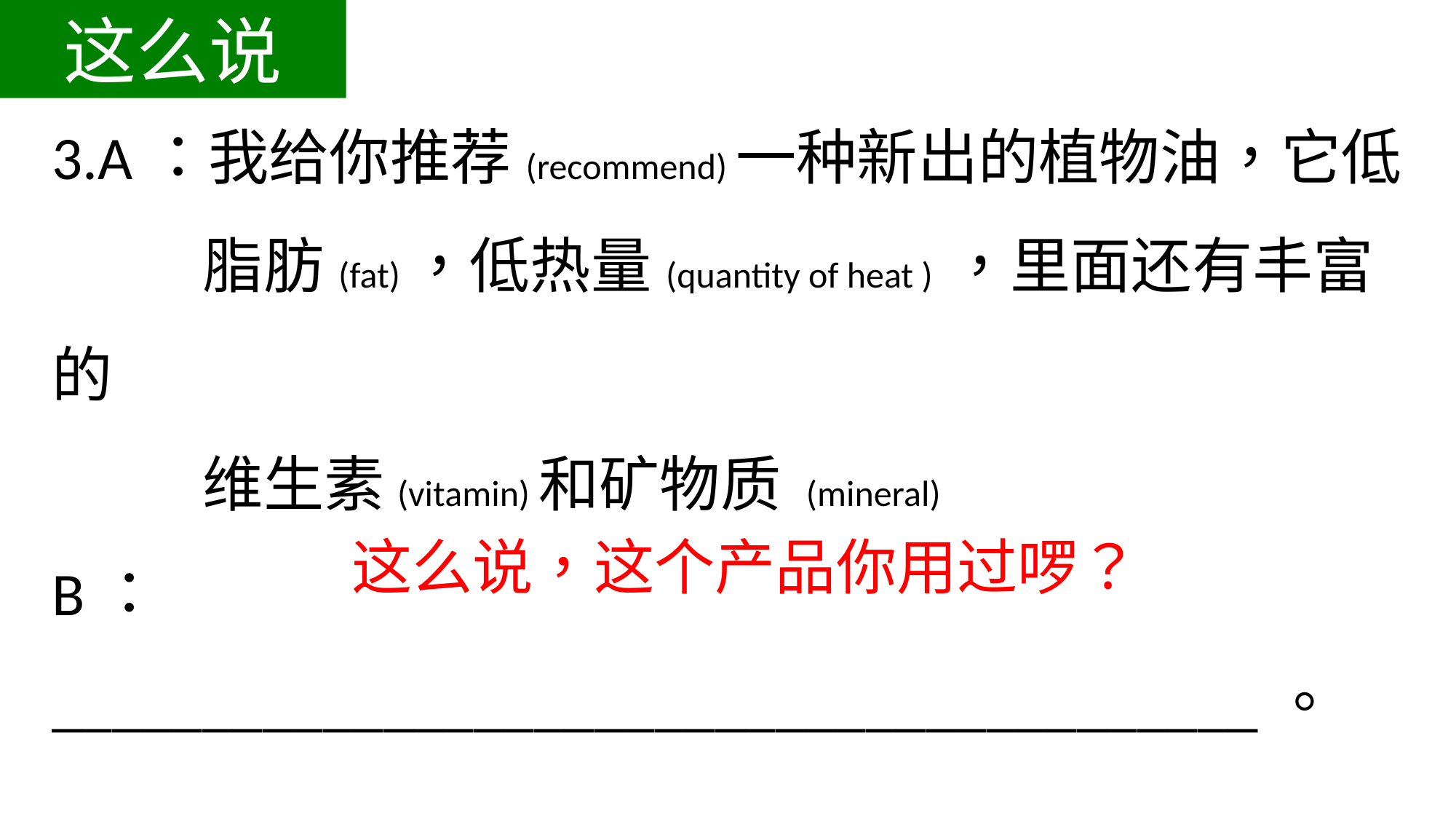

这么说
3.A：我给你推荐(recommend)一种新出的植物油，它低
          脂肪(fat)，低热量(quantity of heat ) ，里面还有丰富的
          维生素 (vitamin)和矿物质  (mineral)
B：________________________________________。
这么说，这个产品你用过啰？